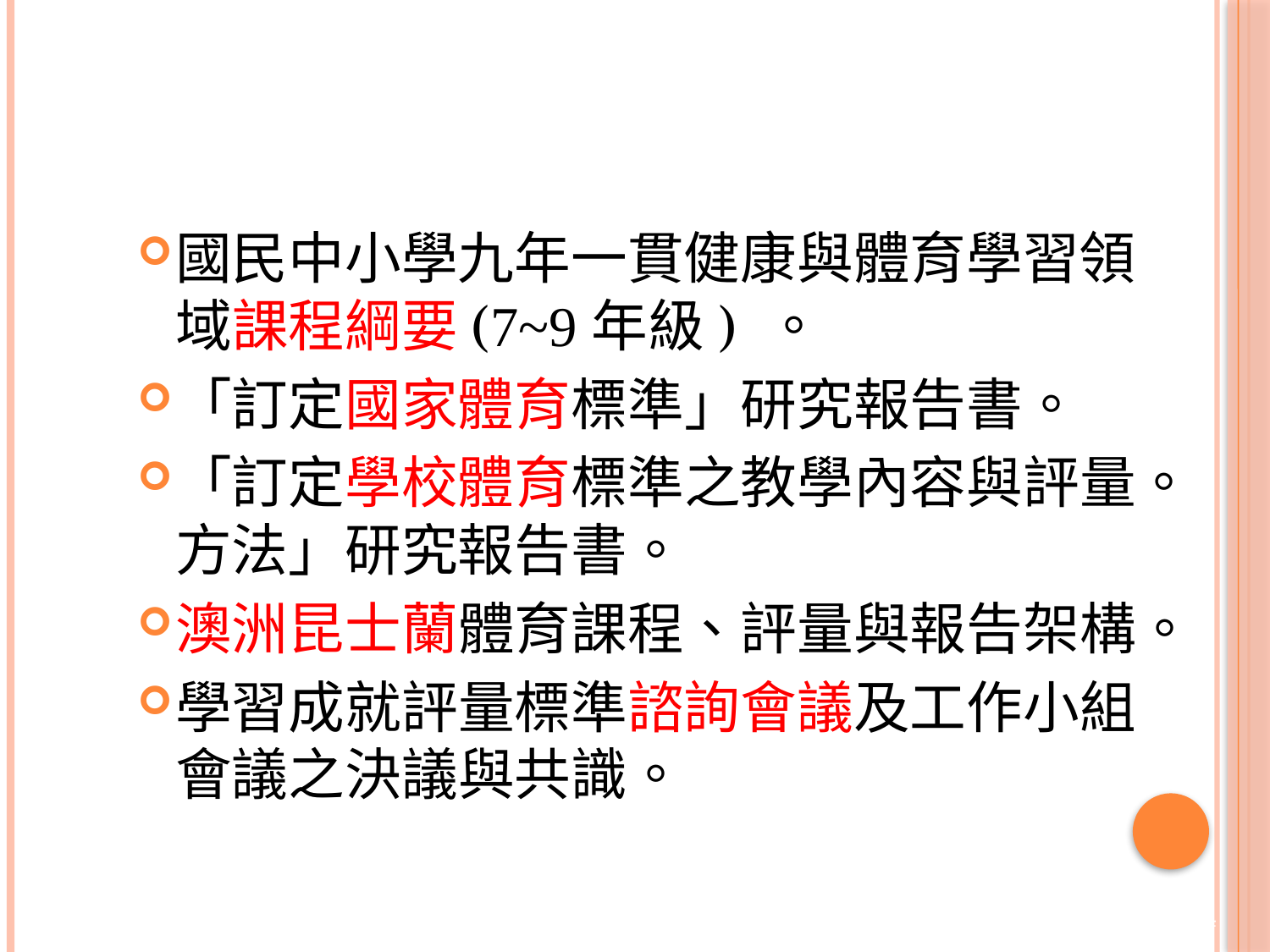

體育科發展依據
國民中小學九年一貫健康與體育學習領域課程綱要(7~9年級) 。
「訂定國家體育標準」研究報告書。
「訂定學校體育標準之教學內容與評量。方法」研究報告書。
澳洲昆士蘭體育課程、評量與報告架構。
學習成就評量標準諮詢會議及工作小組會議之決議與共識。
84